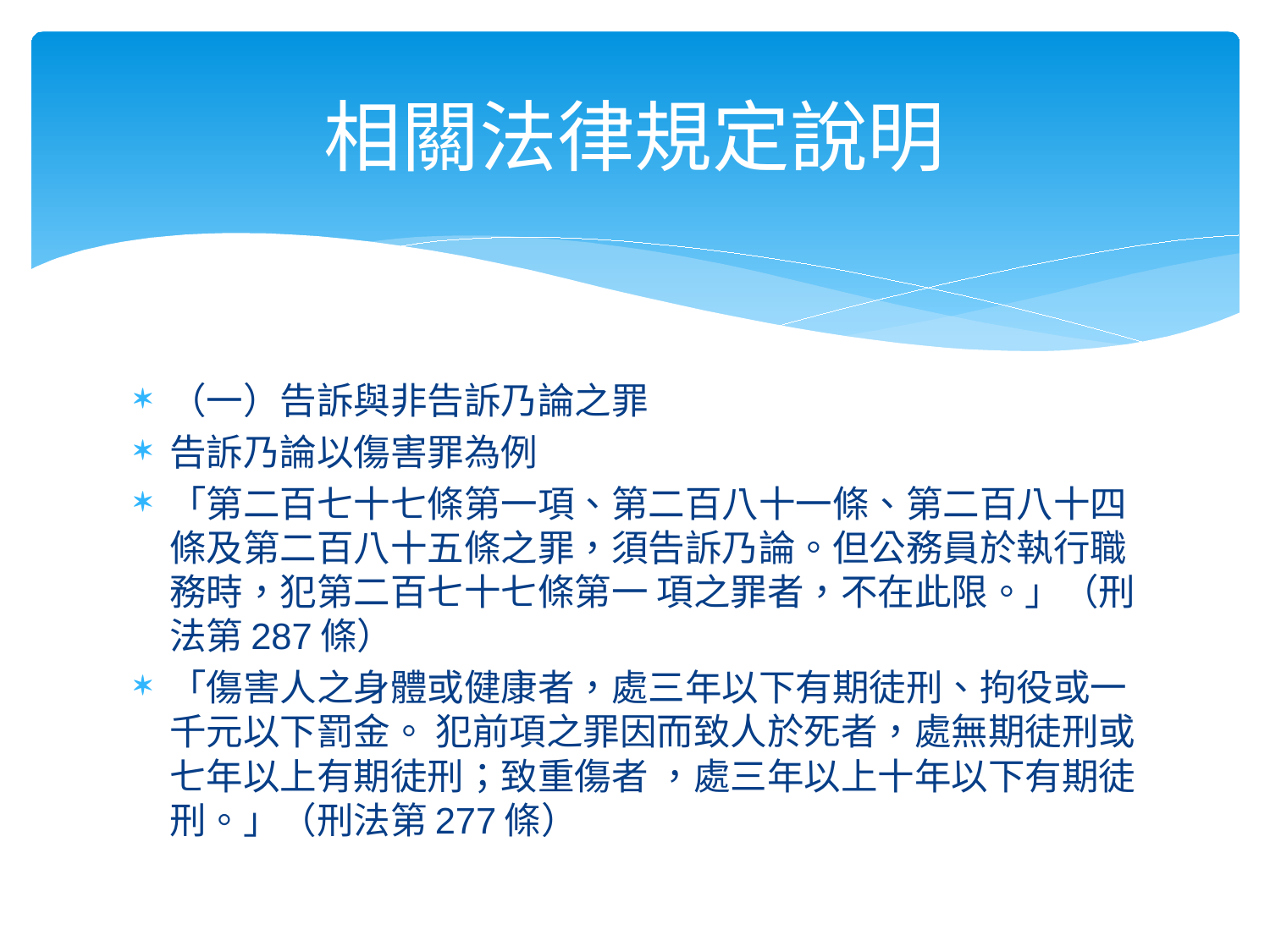

# 相關法律規定說明
（一）告訴與非告訴乃論之罪
告訴乃論以傷害罪為例
「第二百七十七條第一項、第二百八十一條、第二百八十四條及第二百八十五條之罪，須告訴乃論。但公務員於執行職務時，犯第二百七十七條第一 項之罪者，不在此限。」（刑法第287條）
「傷害人之身體或健康者，處三年以下有期徒刑、拘役或一千元以下罰金。 犯前項之罪因而致人於死者，處無期徒刑或七年以上有期徒刑；致重傷者 ，處三年以上十年以下有期徒刑。」（刑法第277條）